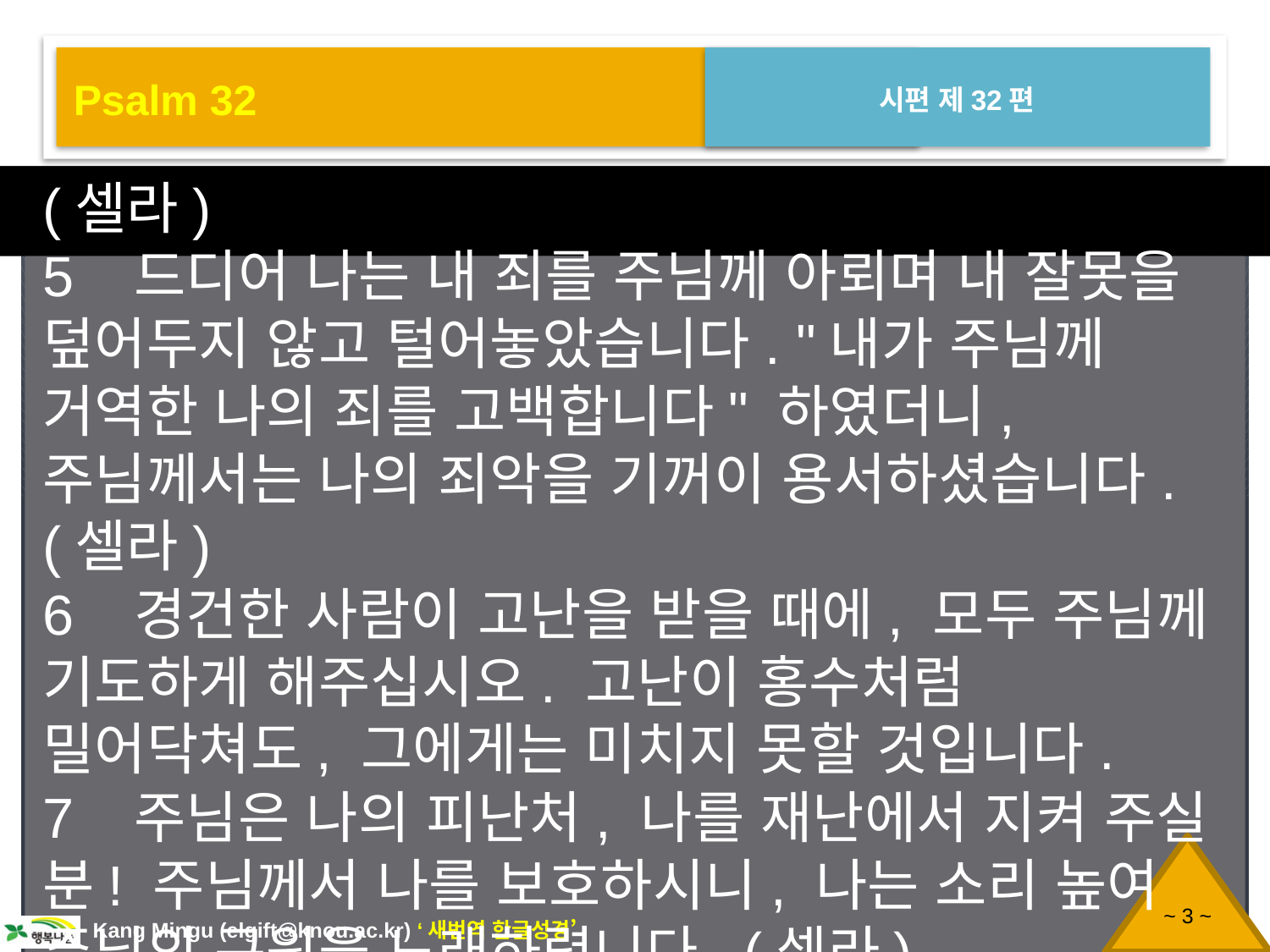

Psalm 32
시편 제32편
(셀라)
5   드디어 나는 내 죄를 주님께 아뢰며 내 잘못을 덮어두지 않고 털어놓았습니다. "내가 주님께 거역한 나의 죄를 고백합니다" 하였더니, 주님께서는 나의 죄악을 기꺼이 용서하셨습니다. (셀라)
6   경건한 사람이 고난을 받을 때에, 모두 주님께 기도하게 해주십시오. 고난이 홍수처럼 밀어닥쳐도, 그에게는 미치지 못할 것입니다.
7   주님은 나의 피난처, 나를 재난에서 지켜 주실 분! 주님께서 나를 보호하시니, 나는 소리 높여 주님의 구원을 노래하렵니다. (셀라)